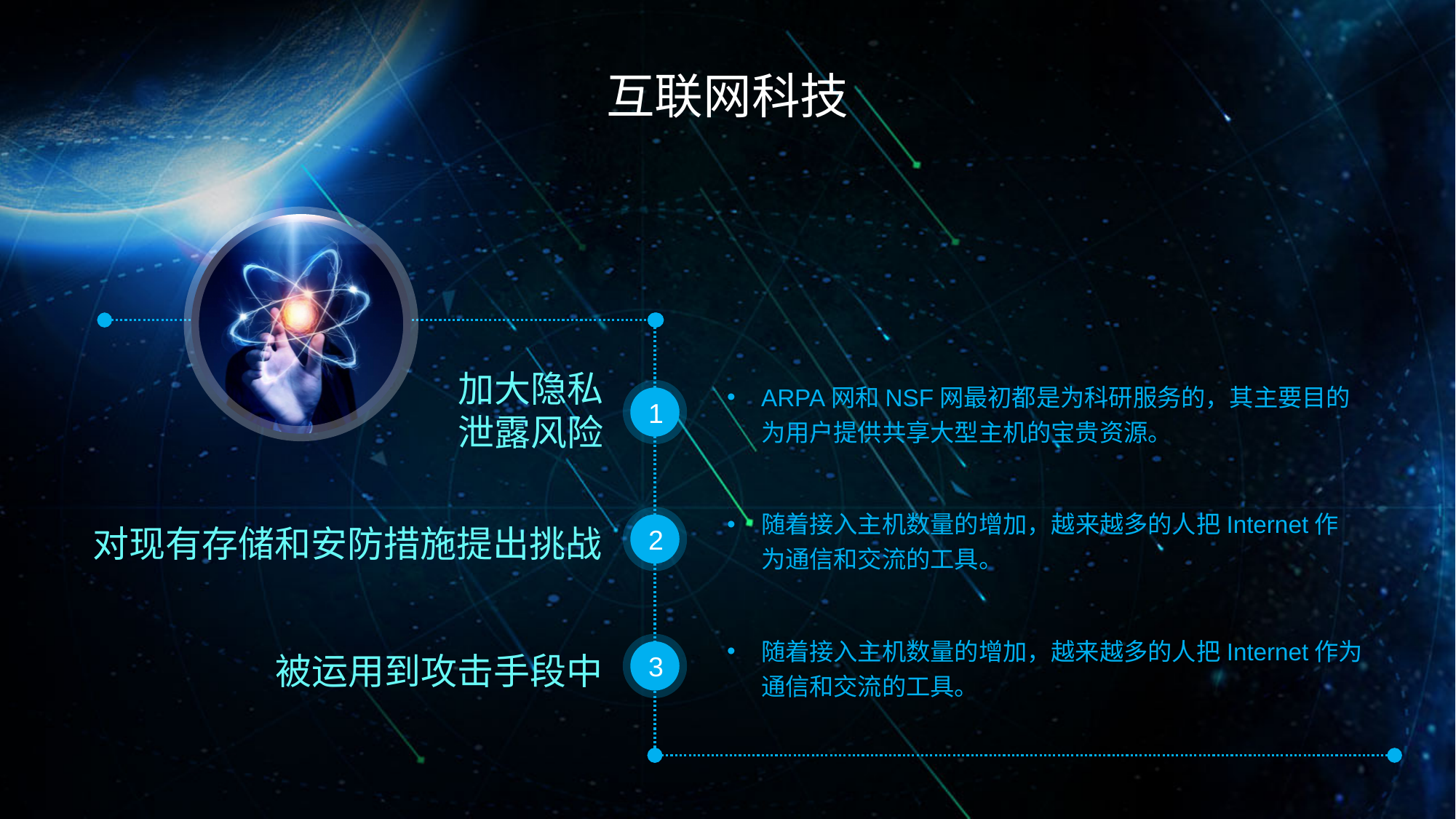

互联网科技

加大隐私
泄露风险
ARPA网和NSF网最初都是为科研服务的，其主要目的为用户提供共享大型主机的宝贵资源。
1
随着接入主机数量的增加，越来越多的人把Internet作为通信和交流的工具。
对现有存储和安防措施提出挑战
2
随着接入主机数量的增加，越来越多的人把Internet作为通信和交流的工具。
被运用到攻击手段中
3